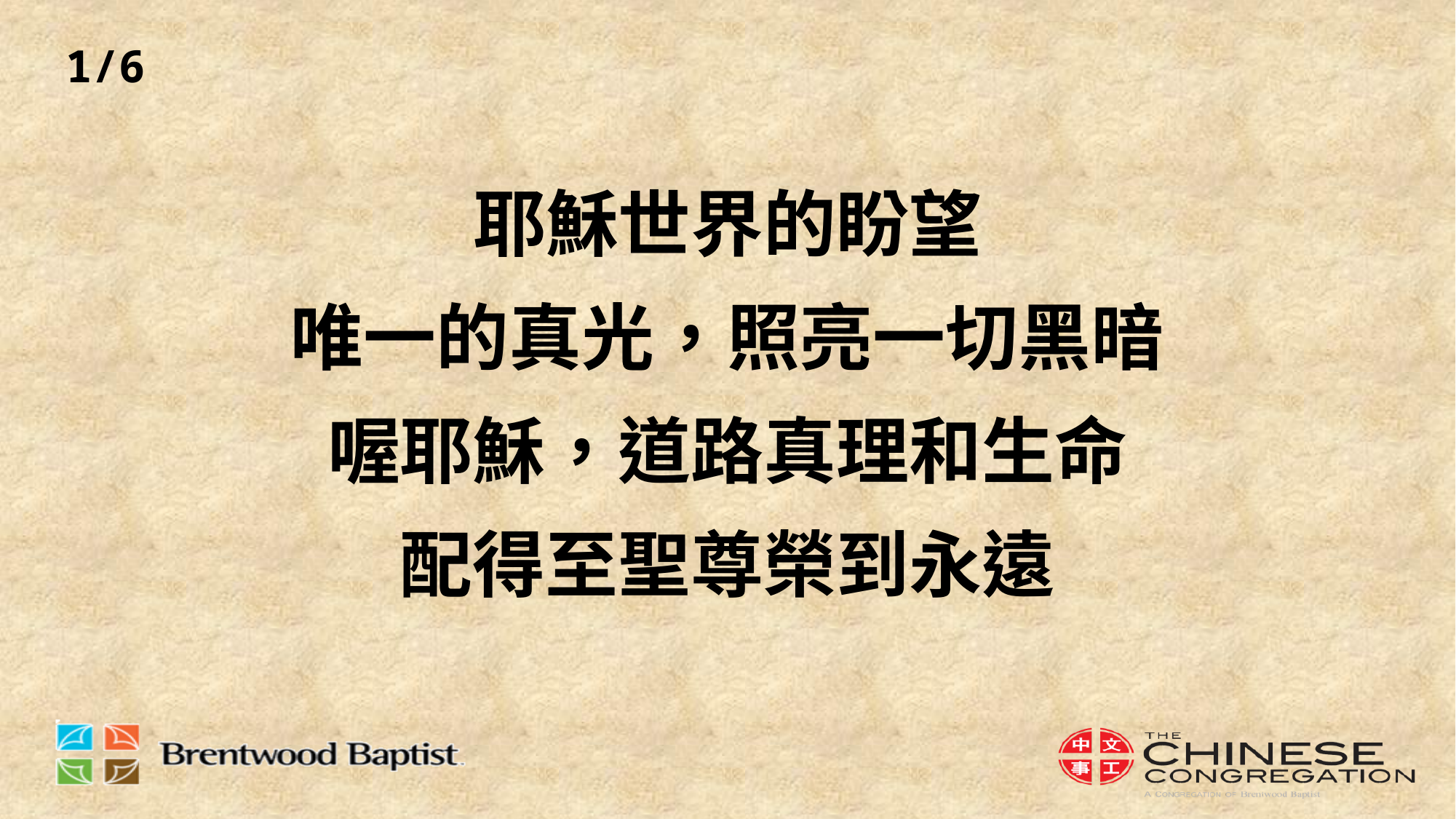

# 耶穌世界的盼望 唯一的真光，照亮一切黑暗 喔耶穌，道路真理和生命 配得至聖尊榮到永遠
1/6